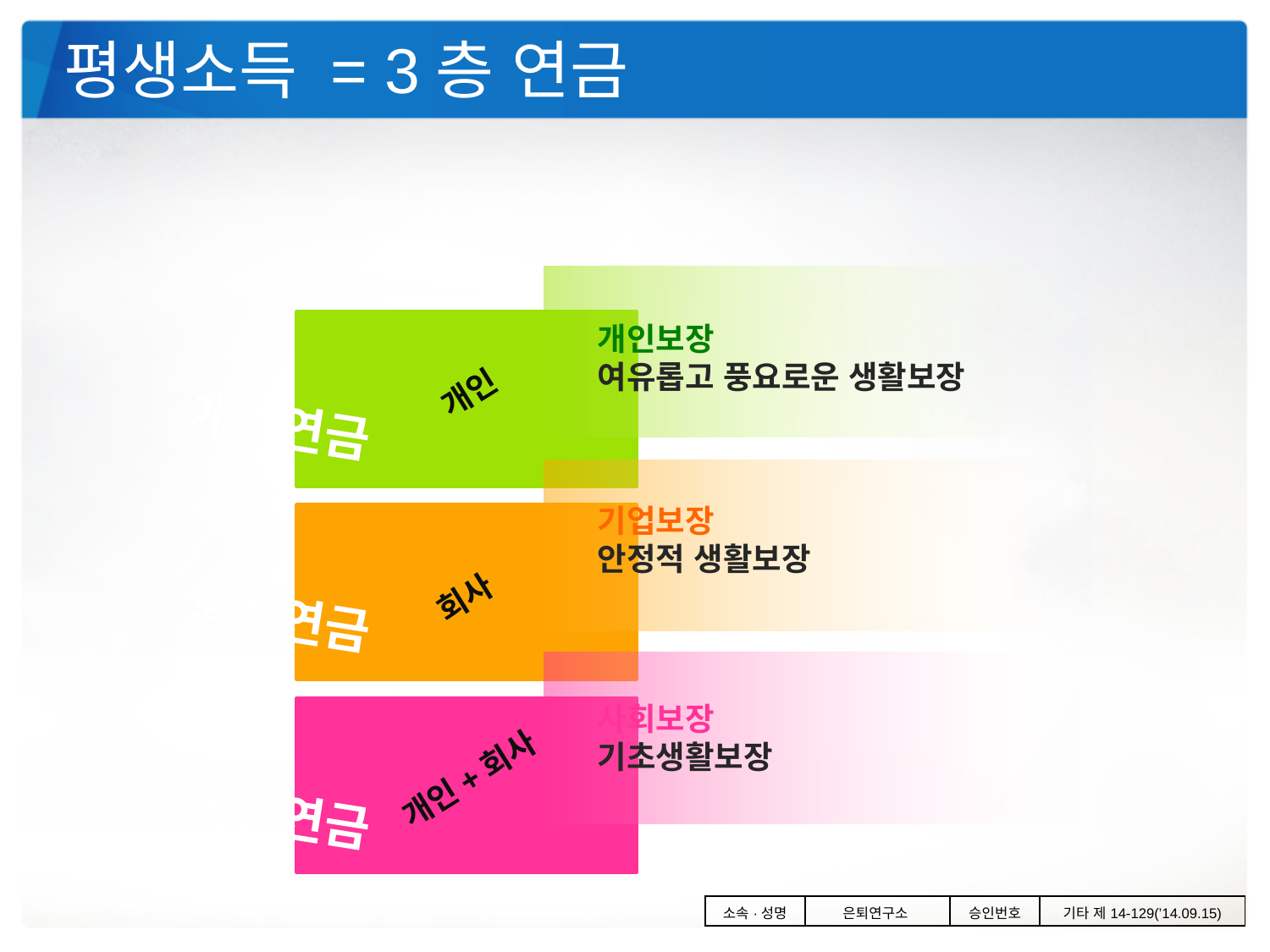

# 평생소득 = 3층 연금

개인보장
여유롭고 풍요로운 생활보장
개인
개인연금

기업보장
안정적 생활보장
회사
퇴직연금

사회보장
기초생활보장
개인+회사
국민연금
| 소속·성명 | 은퇴연구소 | 승인번호 | 기타 제14-129(’14.09.15) |
| --- | --- | --- | --- |